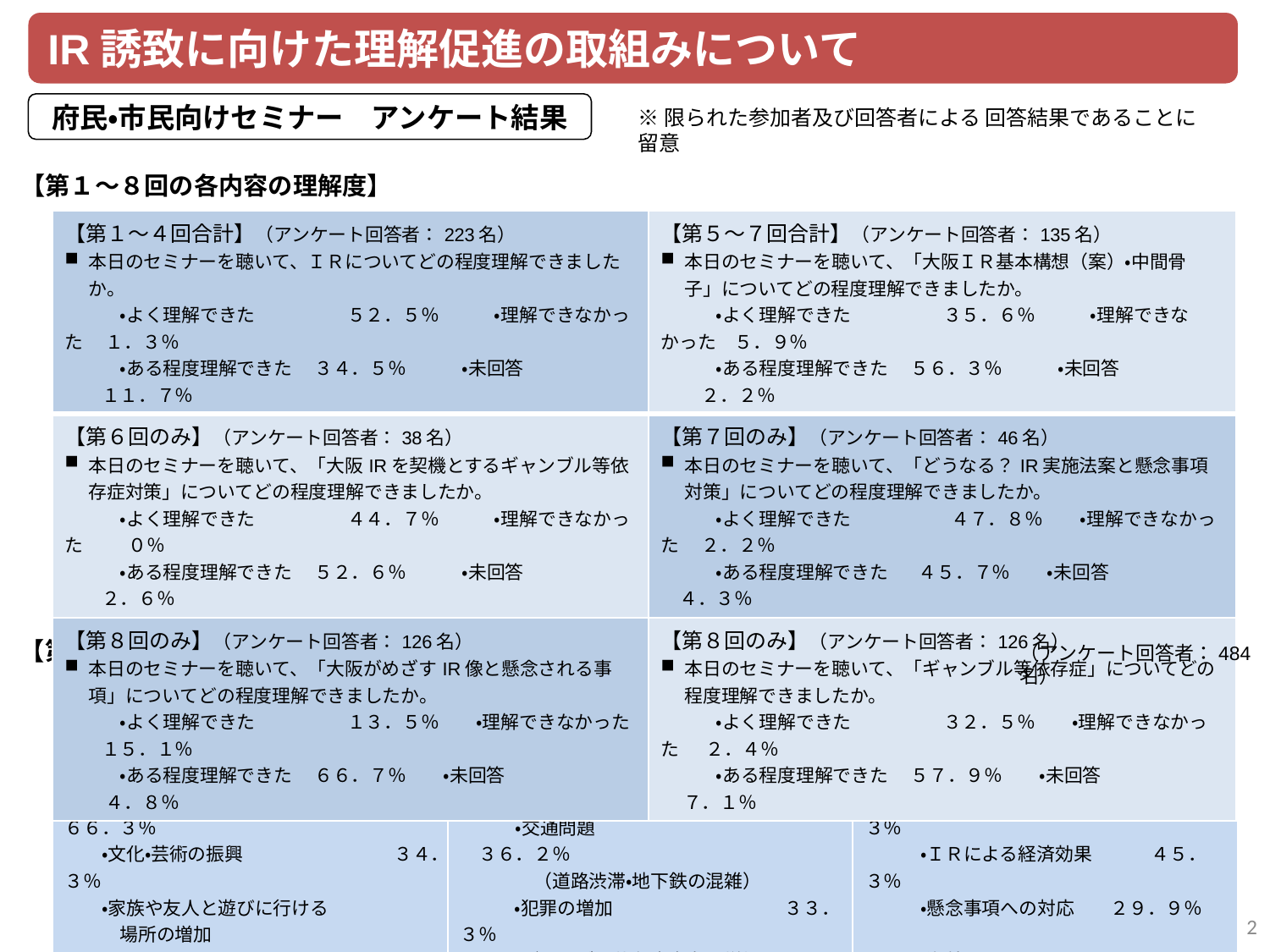

IR誘致に向けた理解促進の取組みについて
府民・市民向けセミナー　アンケート結果
※限られた参加者及び回答者による 回答結果であることに留意
【第１～８回の各内容の理解度】
| 【第１～４回合計】（アンケート回答者：223名） 本日のセミナーを聴いて、ＩＲについてどの程度理解できましたか。 　　　・よく理解できた　　　　　５２．５％　　　・理解できなかった 　１．３％ 　　　・ある程度理解できた 　３４．５％　　　・未回答　　　　 　　　１１．７％ | 【第５～７回合計】（アンケート回答者：135名） 本日のセミナーを聴いて、「大阪ＩＲ基本構想（案）・中間骨子」についてどの程度理解できましたか。 　　　・よく理解できた　　　　　３５．６％　　　・理解できなかった　５．９％ 　　　・ある程度理解できた 　５６．３％　　　・未回答　　　　　　　 ２．２％ |
| --- | --- |
| 【第６回のみ】（アンケート回答者：38名） 本日のセミナーを聴いて、「大阪IRを契機とするギャンブル等依存症対策」についてどの程度理解できましたか。 　　　・よく理解できた　　　　　４４．７％　　　・理解できなかった 　 　０％ 　　　・ある程度理解できた 　５２．６％　　　・未回答　　　　　 　　２．６％ | 【第７回のみ】（アンケート回答者：46名） 本日のセミナーを聴いて、「どうなる？IR実施法案と懸念事項対策」についてどの程度理解できましたか。 　　　・よく理解できた　　　 　 　４７．８％　　・理解できなかった 　２．２％ 　　　・ある程度理解できた 　 ４５．７％　　・未回答　 　　　　 　４．３％ |
| 【第８回のみ】（アンケート回答者：126名） 本日のセミナーを聴いて、「大阪がめざすIR像と懸念される事項」についてどの程度理解できましたか。 　　　・よく理解できた　　　　　１３．５％　　・理解できなかった 　　１５．１％ 　　　・ある程度理解できた 　６６．７％　　・未回答　　　　　　　 　　４．８％ | 【第８回のみ】（アンケート回答者：126名） 本日のセミナーを聴いて、「ギャンブル等依存症」についてどの程度理解できましたか。 　　　・よく理解できた　　　　　３２．５％　　・理解できなかった 　 ２．４％ 　　　・ある程度理解できた 　５７．９％　　・未回答　　　　　 　　 ７．１％ |
【第１～８回共通項目】
（アンケート回答者：484名）
| ＩＲが大阪に立地されたら何を期待しますか 　　（複数回答） 　　・経済の活性化・ビジネス 　　　チャンスの増加　　　　　　　　 　６６．３％ 　　・文化・芸術の振興　　　　　　　　 ３４．３％ 　　・家族や友人と遊びに行ける 　　　場所の増加　　　　　　　　　　 ２４．８％ 　　・働く場所ができること　　　　　 ２１．１％ 　　・特になし １３．４％ 　　・日本でカジノを経験できること　 １１．６％ 　　・その他　　　　　　　　　　　　　　　 　５．２％ | 大阪にＩＲができた場合、どのようなことが 　　心配ですか（複数回答） 　　　・観光客の増加に伴うトラブル 　３９．３％ 　　　・交通問題　 　　　　　　　　　　　　　３６．２％ 　　　　（道路渋滞・地下鉄の混雑） 　　・犯罪の増加 　　 　 ３３．３％ 　　　・ギャンブル依存症患者の増加　 ３３．１％ 　　　・青少年への悪影響　　　　　　　 　２５．６％　　 　　　・特になし　　　　　　　　　　　　　　　　９．１％ 　　　・その他　　　　　　　　　　　　　　　　　８．３％ | 【第７回まで】（アンケート回答者：358名） 今後もセミナーが企画された場合どのような内容を聞きたいですか（複数回答） 　　　・大阪がめざすＩＲ像　　　５５．３％ 　　　・ＩＲによる経済効果　　　 ４５．３％ 　　　・懸念事項への対応 ２９．９％　　 　　　・海外のＩＲ ２１．５％ 　　　・その他 　　　　　　　　　５．６％ |
| --- | --- | --- |
2